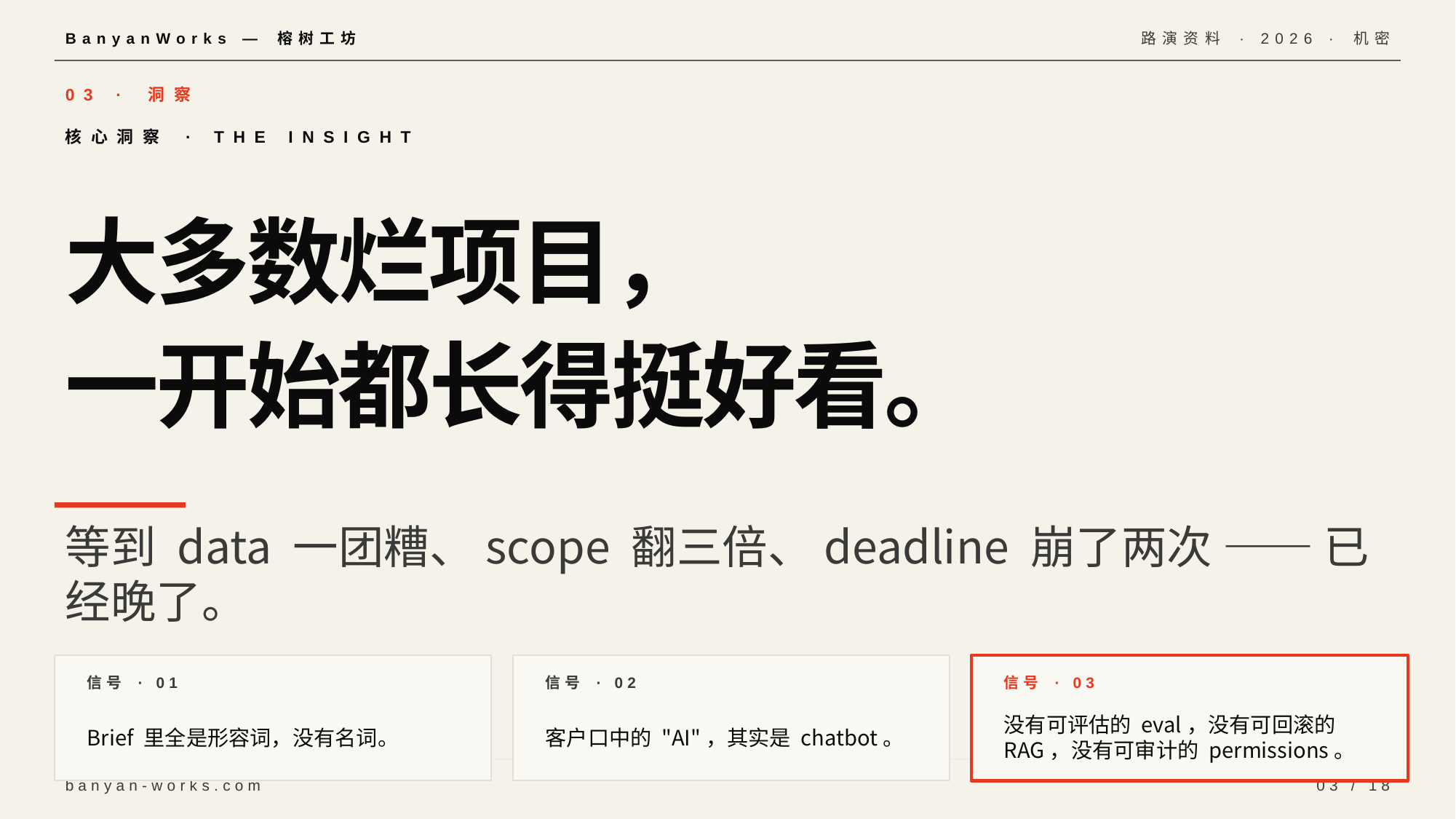

BanyanWorks — 榕树工坊
路演资料 · 2026 · 机密

03 · 洞察
核心洞察 · THE INSIGHT
大多数烂项目，
一开始都长得挺好看。

等到 data 一团糟、scope 翻三倍、deadline 崩了两次 —— 已经晚了。

信号 · 01
信号 · 02
信号 · 03
Brief 里全是形容词，没有名词。
客户口中的 "AI"，其实是 chatbot。
没有可评估的 eval，没有可回滚的 RAG，没有可审计的 permissions。

banyan-works.com
03 / 18